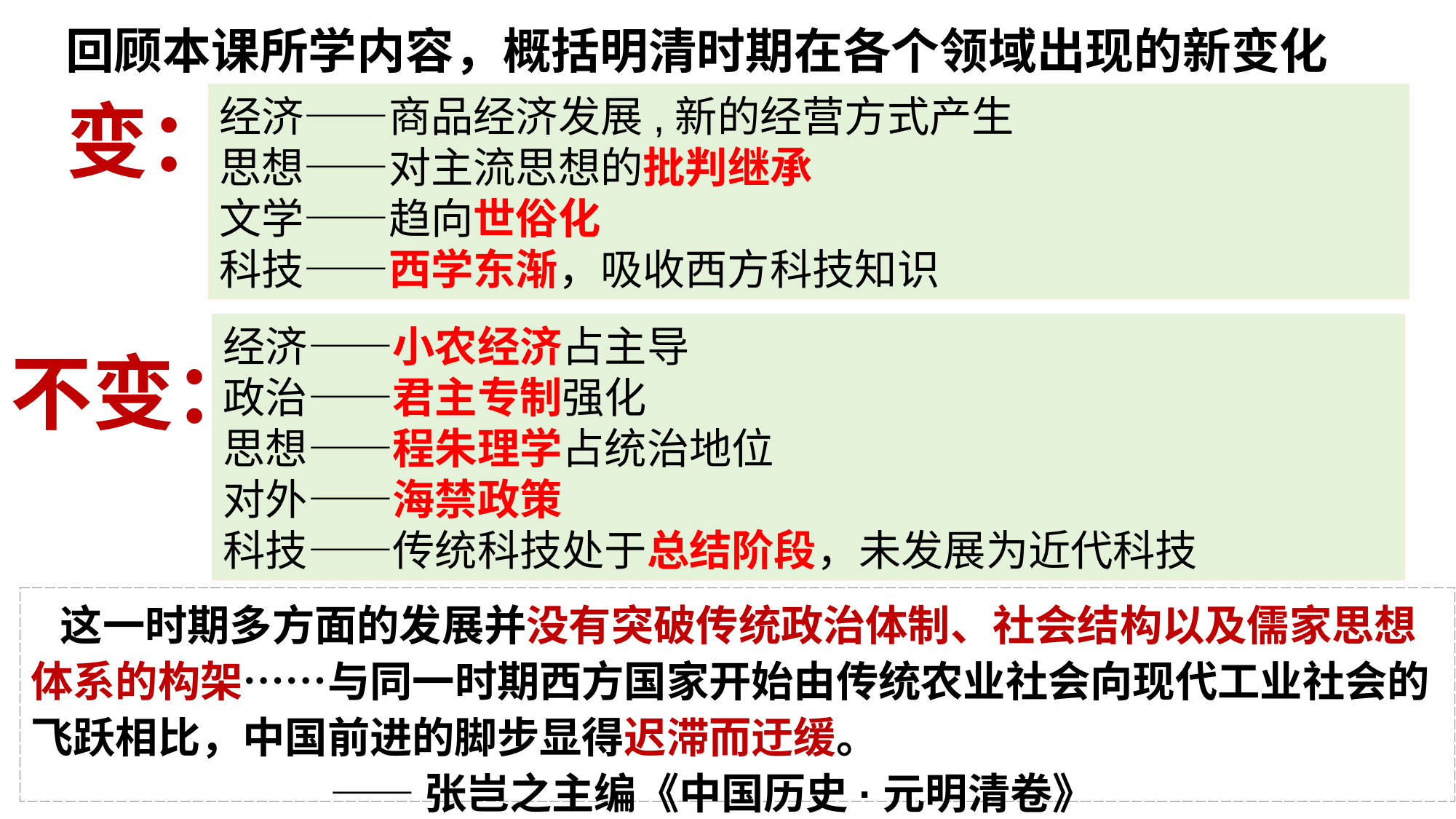

回顾本课所学内容，概括明清时期在各个领域出现的新变化
变：
经济——商品经济发展,新的经营方式产生
思想——对主流思想的批判继承
文学——趋向世俗化
科技——西学东渐，吸收西方科技知识
经济——小农经济占主导
政治——君主专制强化
思想——程朱理学占统治地位
对外——海禁政策
科技——传统科技处于总结阶段，未发展为近代科技
不变：
  这一时期多方面的发展并没有突破传统政治体制、社会结构以及儒家思想体系的构架……与同一时期西方国家开始由传统农业社会向现代工业社会的飞跃相比，中国前进的脚步显得迟滞而迂缓。
                               ——张岂之主编《中国历史·元明清卷》